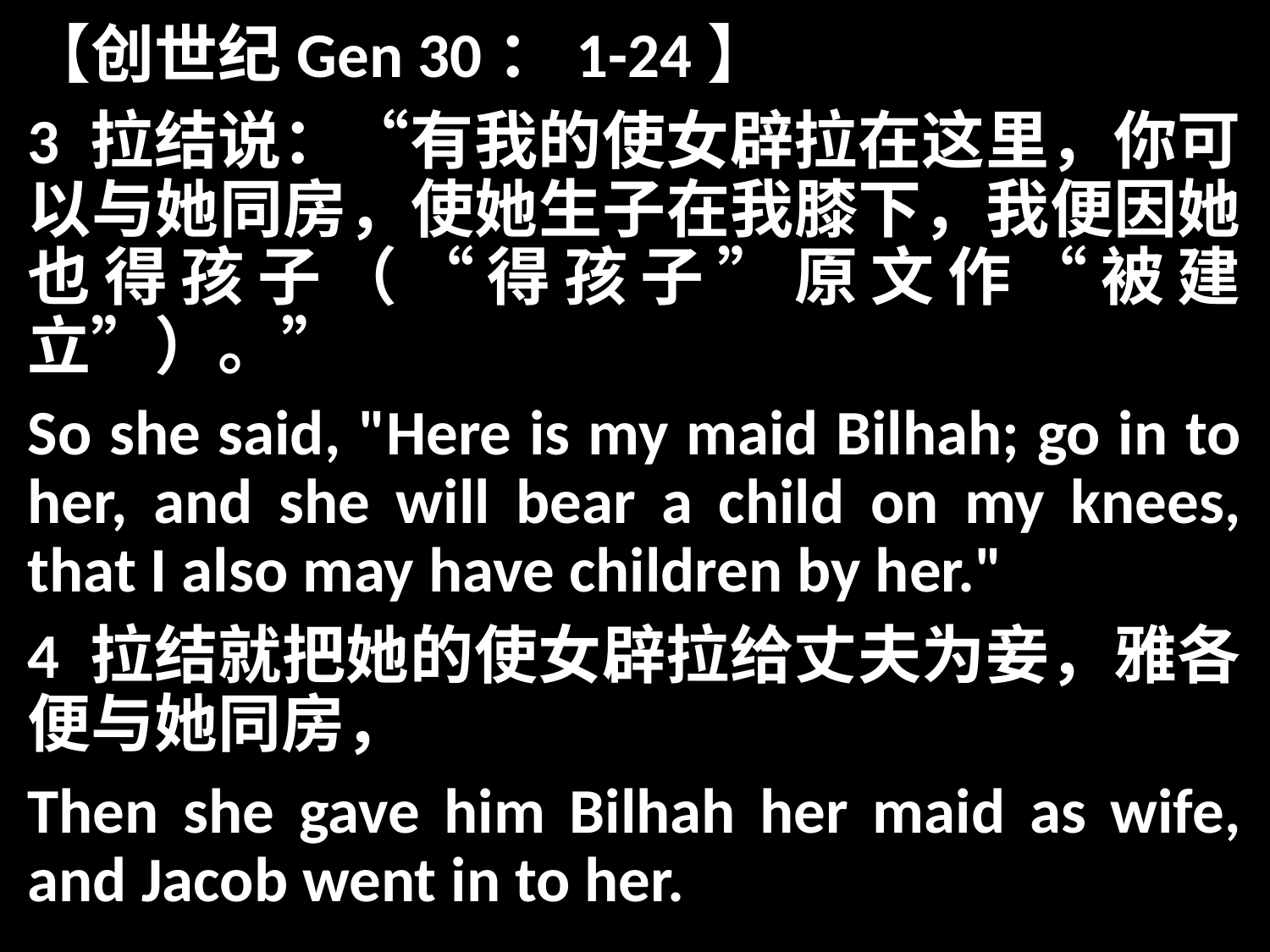

【创世纪Gen 30：1-24】
3 拉结说：“有我的使女辟拉在这里，你可以与她同房，使她生子在我膝下，我便因她也得孩子（“得孩子”原文作“被建立”）。”
So she said, "Here is my maid Bilhah; go in to her, and she will bear a child on my knees, that I also may have children by her."
4 拉结就把她的使女辟拉给丈夫为妾，雅各便与她同房，
Then she gave him Bilhah her maid as wife, and Jacob went in to her.